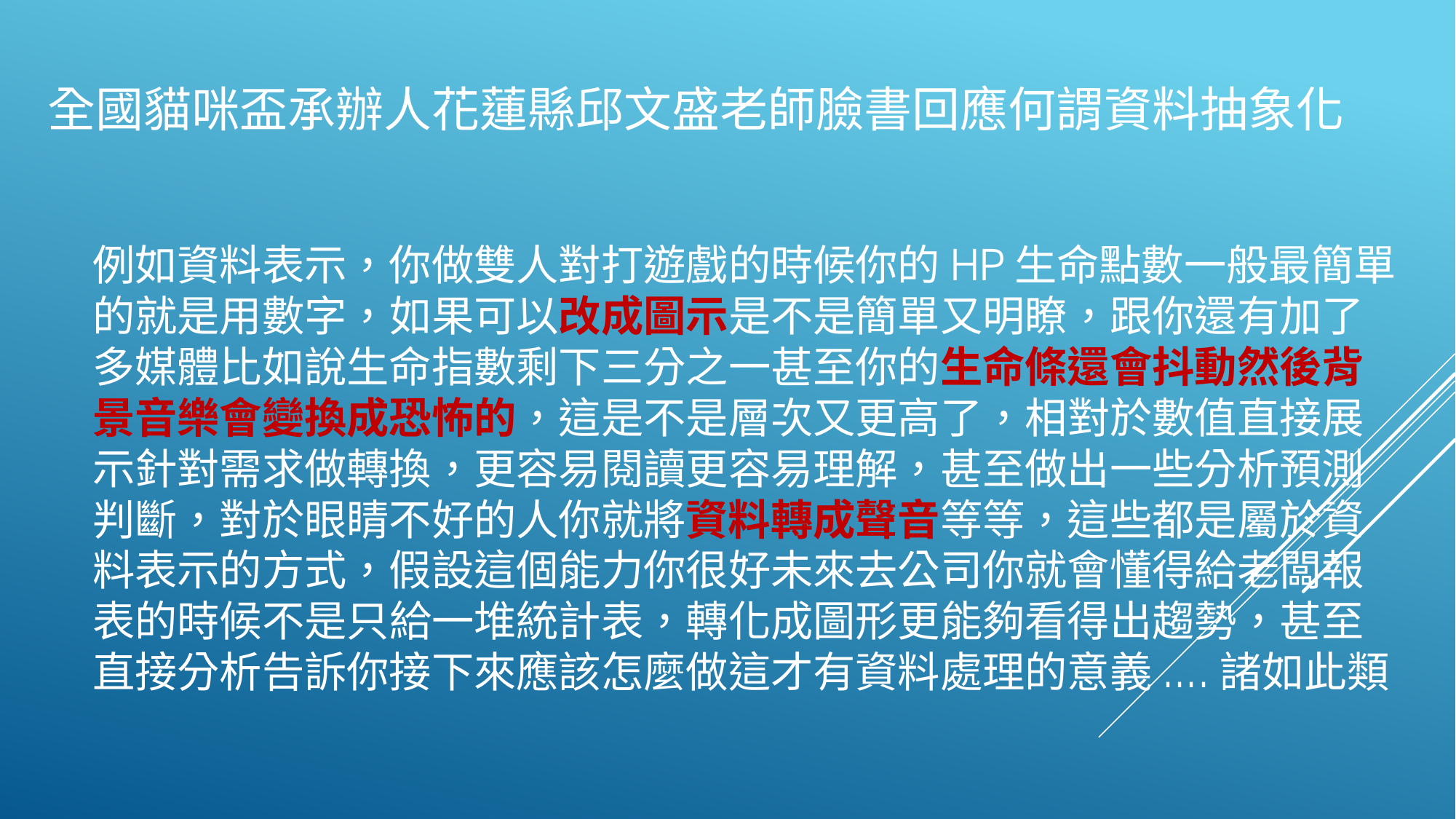

# 全國貓咪盃承辦人花蓮縣邱文盛老師臉書回應何謂資料抽象化
例如資料表示，你做雙人對打遊戲的時候你的HP生命點數一般最簡單的就是用數字，如果可以改成圖示是不是簡單又明瞭，跟你還有加了多媒體比如說生命指數剩下三分之一甚至你的生命條還會抖動然後背景音樂會變換成恐怖的，這是不是層次又更高了，相對於數值直接展示針對需求做轉換，更容易閱讀更容易理解，甚至做出一些分析預測判斷，對於眼睛不好的人你就將資料轉成聲音等等，這些都是屬於資料表示的方式，假設這個能力你很好未來去公司你就會懂得給老闆報表的時候不是只給一堆統計表，轉化成圖形更能夠看得出趨勢，甚至直接分析告訴你接下來應該怎麼做這才有資料處理的意義....諸如此類